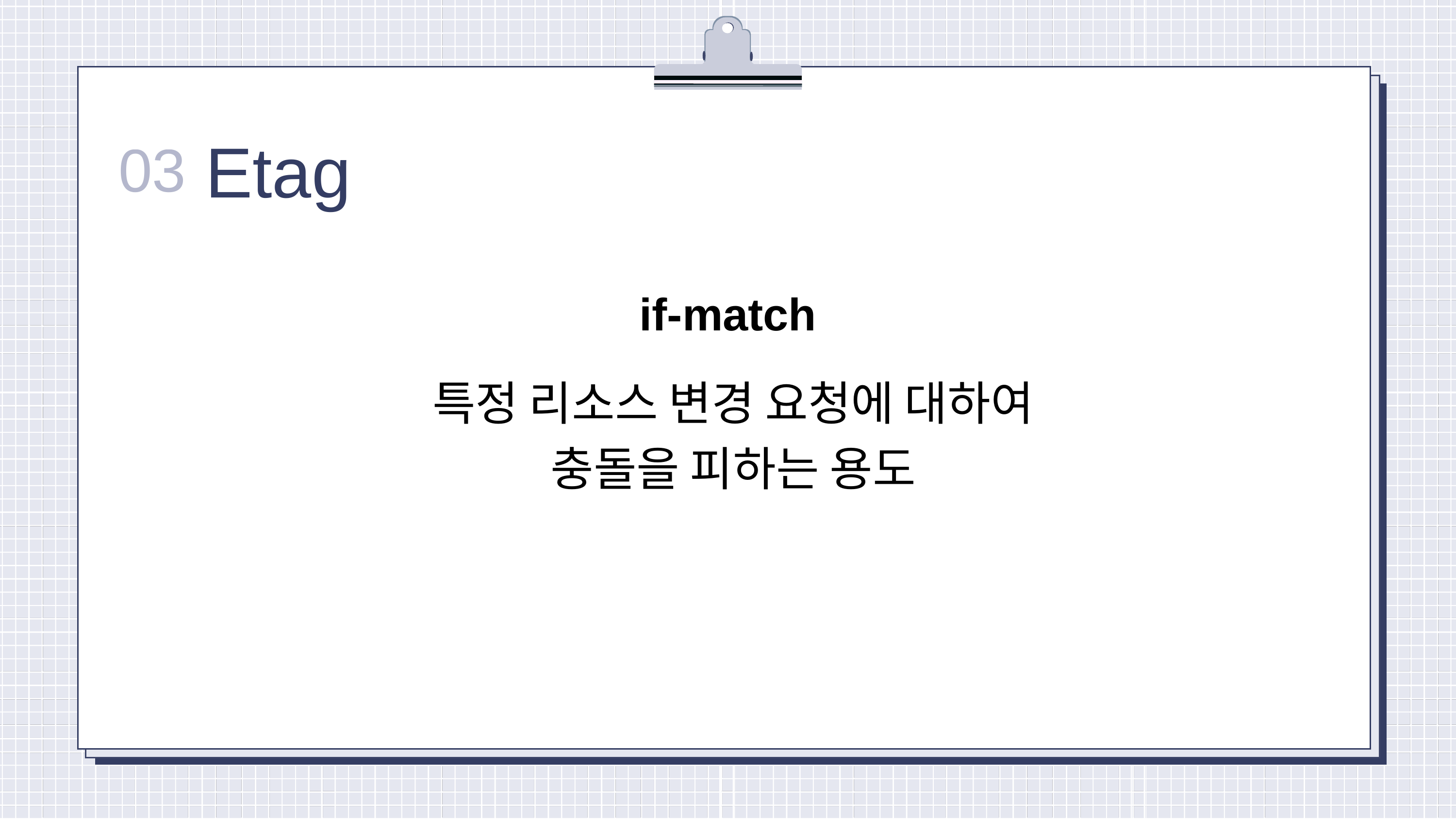

Etag
03
if-match
특정 리소스 변경 요청에 대하여 충돌을 피하는 용도